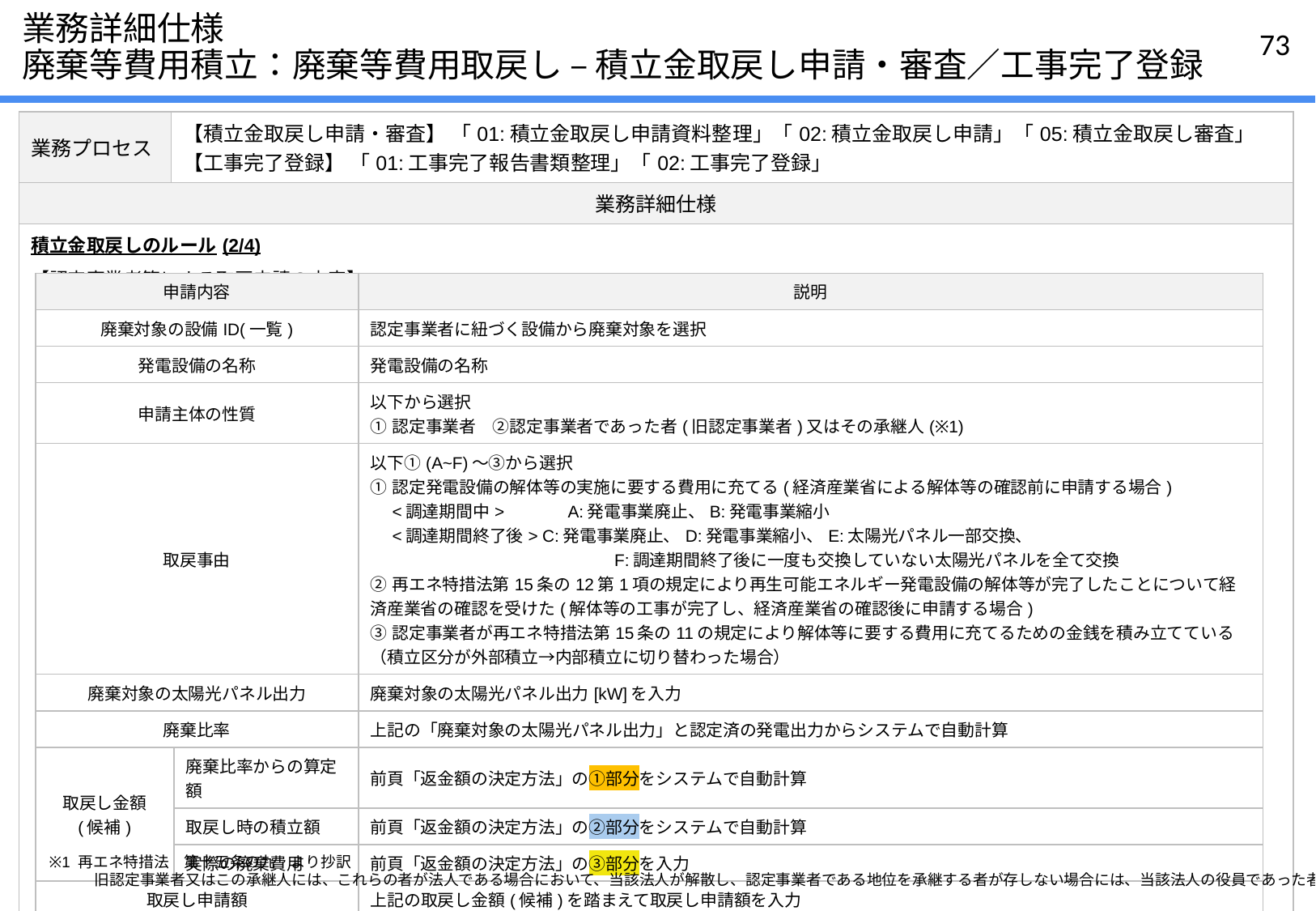

# 業務詳細仕様 廃棄等費用積立：廃棄等費用取戻し – 積立金取戻し申請・審査／工事完了登録
| 業務プロセス | 【積立金取戻し申請・審査】 「01:積立金取戻し申請資料整理」「02:積立金取戻し申請」「05:積立金取戻し審査」 【工事完了登録】 「01:工事完了報告書類整理」「02:工事完了登録」 |
| --- | --- |
| 業務詳細仕様 |  |
| 積立金取戻しのルール(2/4) 【認定事業者等による取戻申請の内容】 |  |
| 申請内容 |  | 説明 |
| --- | --- | --- |
| 廃棄対象の設備ID(一覧) |  | 認定事業者に紐づく設備から廃棄対象を選択 |
| 発電設備の名称 |  | 発電設備の名称 |
| 申請主体の性質 |  | 以下から選択 ①認定事業者　②認定事業者であった者(旧認定事業者)又はその承継人(※1) |
| 取戻事由 |  | 以下①(A~F)～③から選択 ①認定発電設備の解体等の実施に要する費用に充てる(経済産業省による解体等の確認前に申請する場合) 　<調達期間中> 　　　A:発電事業廃止、B:発電事業縮小 　<調達期間終了後> C:発電事業廃止、D:発電事業縮小、E:太陽光パネル一部交換、 　　　　　　　　　　　　　　 F:調達期間終了後に一度も交換していない太陽光パネルを全て交換 ②再エネ特措法第15条の12第1項の規定により再生可能エネルギー発電設備の解体等が完了したことについて経済産業省の確認を受けた(解体等の工事が完了し、経済産業省の確認後に申請する場合) ③認定事業者が再エネ特措法第15条の11の規定により解体等に要する費用に充てるための金銭を積み立てている（積立区分が外部積立→内部積立に切り替わった場合） |
| 廃棄対象の太陽光パネル出力 |  | 廃棄対象の太陽光パネル出力[kW]を入力 |
| 廃棄比率 |  | 上記の「廃棄対象の太陽光パネル出力」と認定済の発電出力からシステムで自動計算 |
| 取戻し金額 (候補) | 廃棄比率からの算定額 | 前頁「返金額の決定方法」の①部分をシステムで自動計算 |
|  | 取戻し時の積立額 | 前頁「返金額の決定方法」の②部分をシステムで自動計算 |
|  | 実際の廃棄費用 | 前頁「返金額の決定方法」の③部分を入力 |
| 取戻し申請額 |  | 上記の取戻し金額(候補)を踏まえて取戻し申請額を入力 |
| 振込先口座 |  | 取戻す積立金の振込先口座(金融機関名、本・支店名、口座種類、口座番号、口座名義) |
※1 再エネ特措法　第十五条の九　より抄訳
　　　旧認定事業者又はこの承継人には、これらの者が法人である場合において、当該法人が解散し、認定事業者である地位を承継する者が存しない場合には、当該法人の役員であった者を含む。